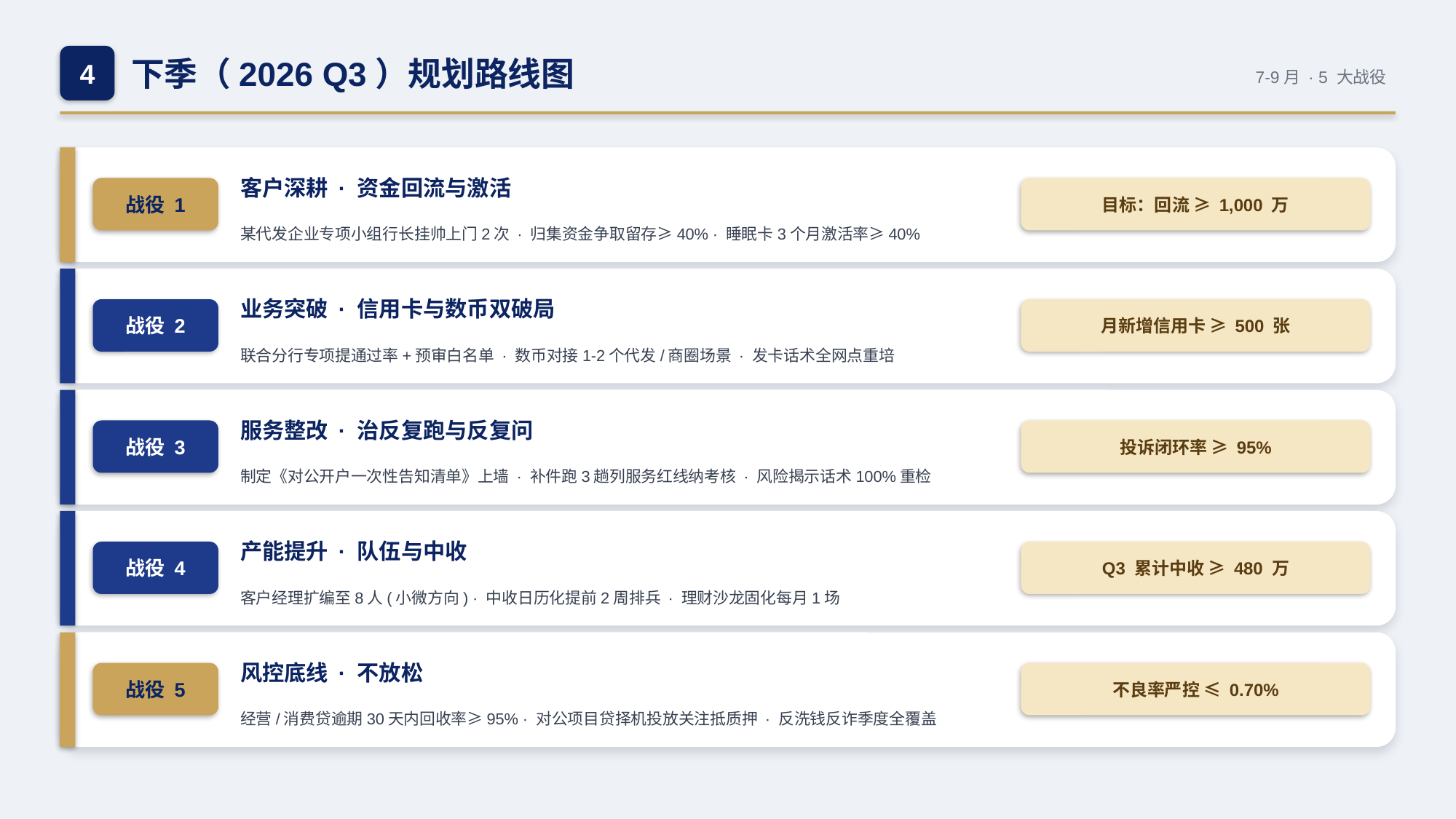

4
下季（2026 Q3）规划路线图
7-9月 · 5 大战役

客户深耕 · 资金回流与激活

战役 1

目标：回流 ≥ 1,000 万
某代发企业专项小组行长挂帅上门2次 · 归集资金争取留存≥40% · 睡眠卡3个月激活率≥40%

业务突破 · 信用卡与数币双破局

战役 2

月新增信用卡 ≥ 500 张
联合分行专项提通过率+预审白名单 · 数币对接1-2个代发/商圈场景 · 发卡话术全网点重培

服务整改 · 治反复跑与反复问

战役 3

投诉闭环率 ≥ 95%
制定《对公开户一次性告知清单》上墙 · 补件跑3趟列服务红线纳考核 · 风险揭示话术100%重检

产能提升 · 队伍与中收

战役 4

Q3 累计中收 ≥ 480 万
客户经理扩编至8人(小微方向) · 中收日历化提前2周排兵 · 理财沙龙固化每月1场

风控底线 · 不放松

战役 5

不良率严控 ≤ 0.70%
经营/消费贷逾期30天内回收率≥95% · 对公项目贷择机投放关注抵质押 · 反洗钱反诈季度全覆盖